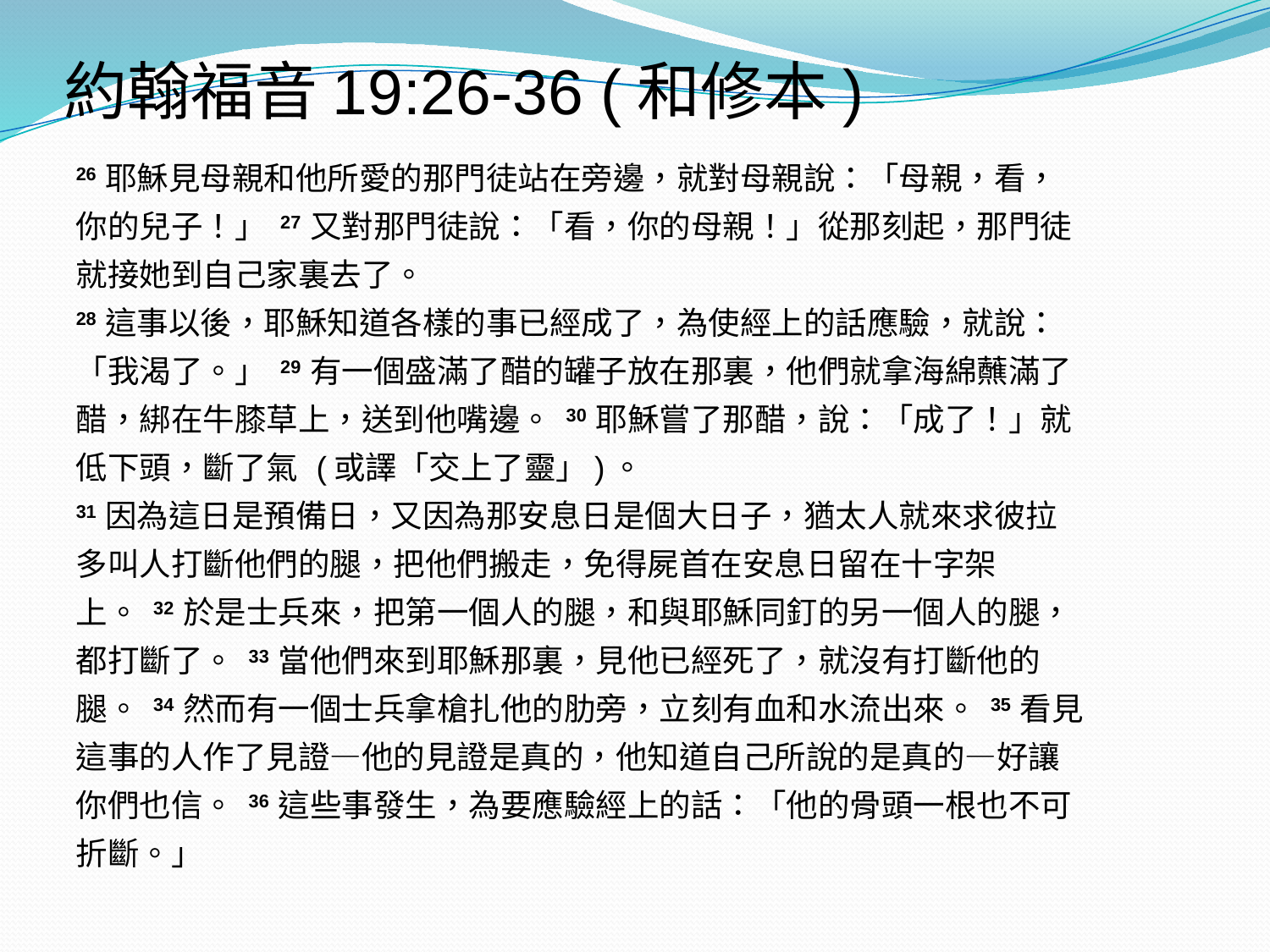

# 約翰福音19:26-36 (和修本)
26 耶穌見母親和他所愛的那門徒站在旁邊，就對母親說：「母親，看，
你的兒子！」 27 又對那門徒說：「看，你的母親！」從那刻起，那門徒
就接她到自己家裏去了。
28 這事以後，耶穌知道各樣的事已經成了，為使經上的話應驗，就說：
「我渴了。」 29 有一個盛滿了醋的罐子放在那裏，他們就拿海綿蘸滿了
醋，綁在牛膝草上，送到他嘴邊。 30 耶穌嘗了那醋，說：「成了！」就
低下頭，斷了氣  (或譯「交上了靈」)。
31 因為這日是預備日，又因為那安息日是個大日子，猶太人就來求彼拉
多叫人打斷他們的腿，把他們搬走，免得屍首在安息日留在十字架
上。 32 於是士兵來，把第一個人的腿，和與耶穌同釘的另一個人的腿，
都打斷了。 33 當他們來到耶穌那裏，見他已經死了，就沒有打斷他的
腿。 34 然而有一個士兵拿槍扎他的肋旁，立刻有血和水流出來。 35 看見
這事的人作了見證—他的見證是真的，他知道自己所說的是真的—好讓
你們也信。 36 這些事發生，為要應驗經上的話：「他的骨頭一根也不可
折斷。」